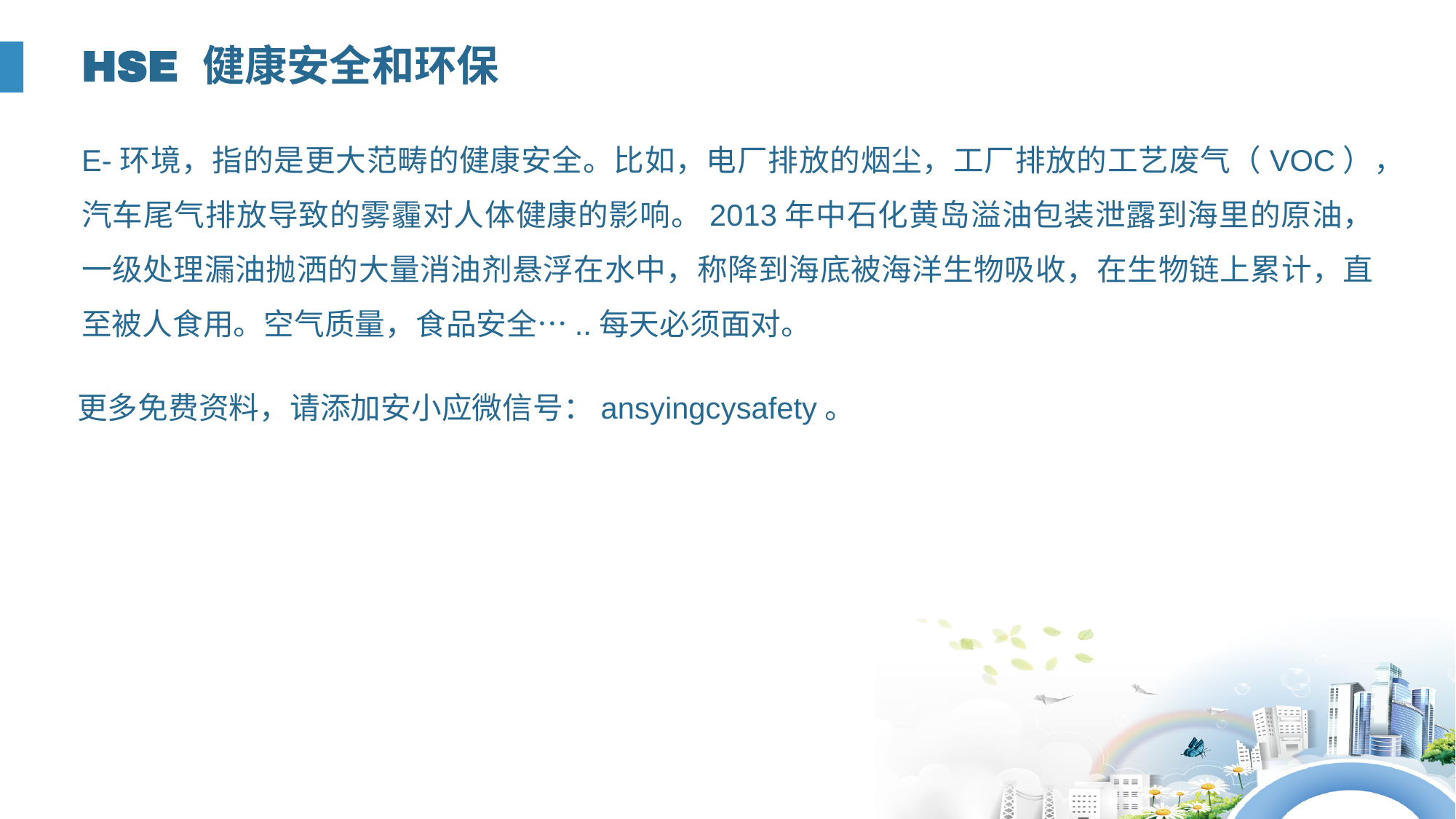

HSE 健康安全和环保
E-环境，指的是更大范畴的健康安全。比如，电厂排放的烟尘，工厂排放的工艺废气（VOC），汽车尾气排放导致的雾霾对人体健康的影响。2013年中石化黄岛溢油包装泄露到海里的原油，一级处理漏油抛洒的大量消油剂悬浮在水中，称降到海底被海洋生物吸收，在生物链上累计，直至被人食用。空气质量，食品安全…..每天必须面对。
更多免费资料，请添加安小应微信号：ansyingcysafety。